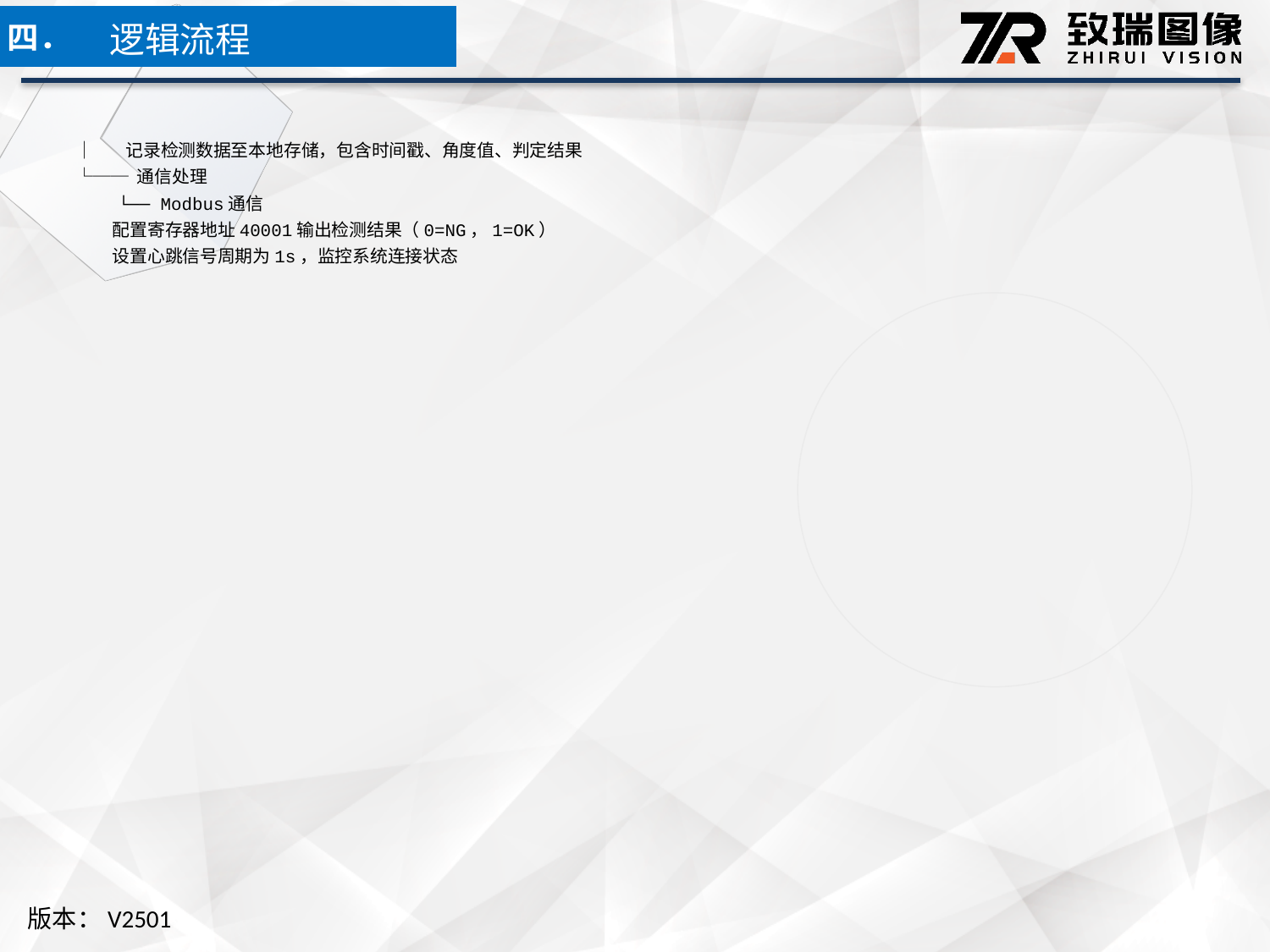

逻辑流程
四．

│       记录检测数据至本地存储，包含时间戳、角度值、判定结果
└── 通信处理
    └── Modbus通信
        配置寄存器地址40001输出检测结果（0=NG，1=OK）
        设置心跳信号周期为1s，监控系统连接状态